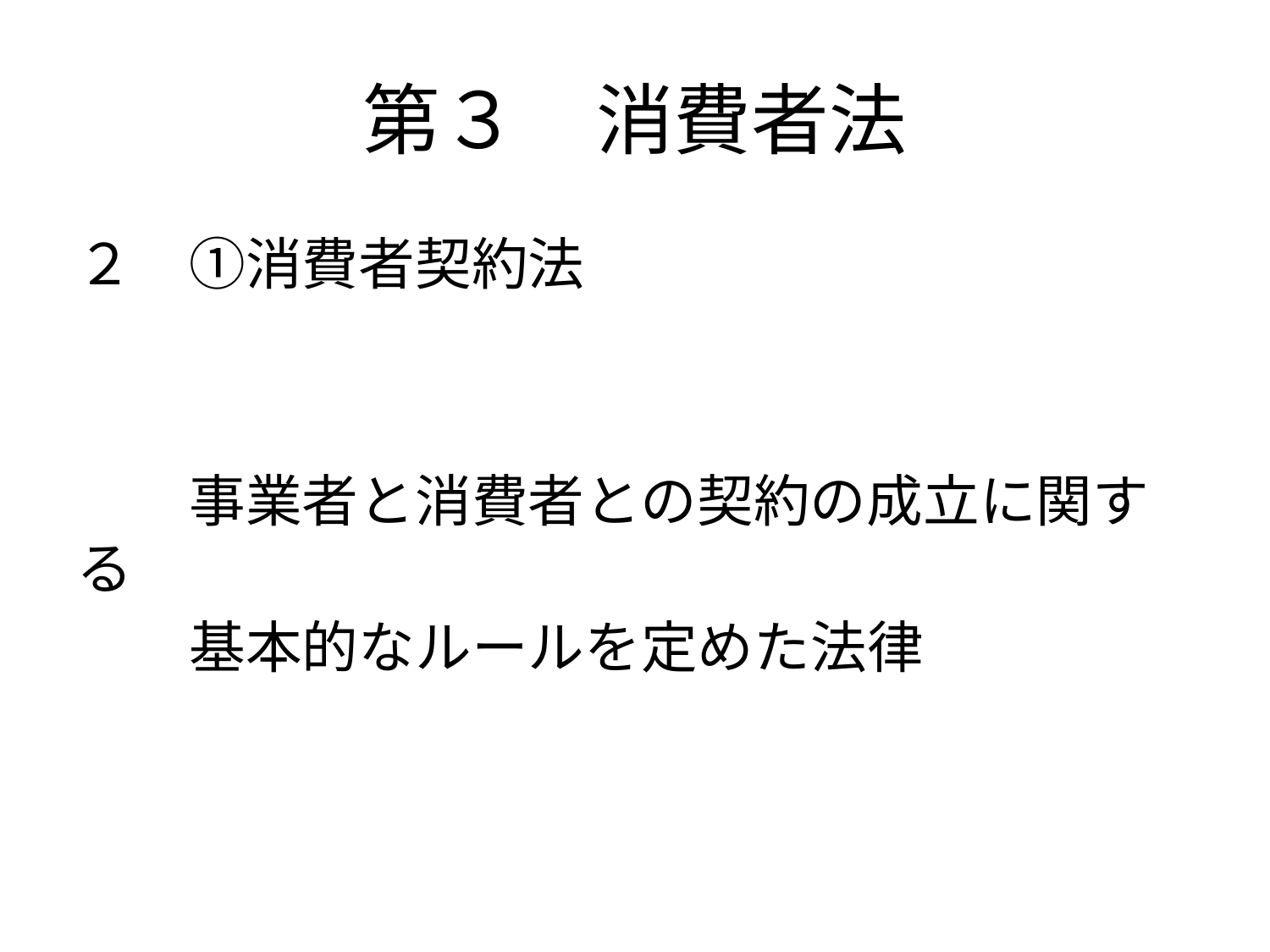

# 第３　消費者法
２　①消費者契約法

　　事業者と消費者との契約の成立に関する
　　基本的なルールを定めた法律